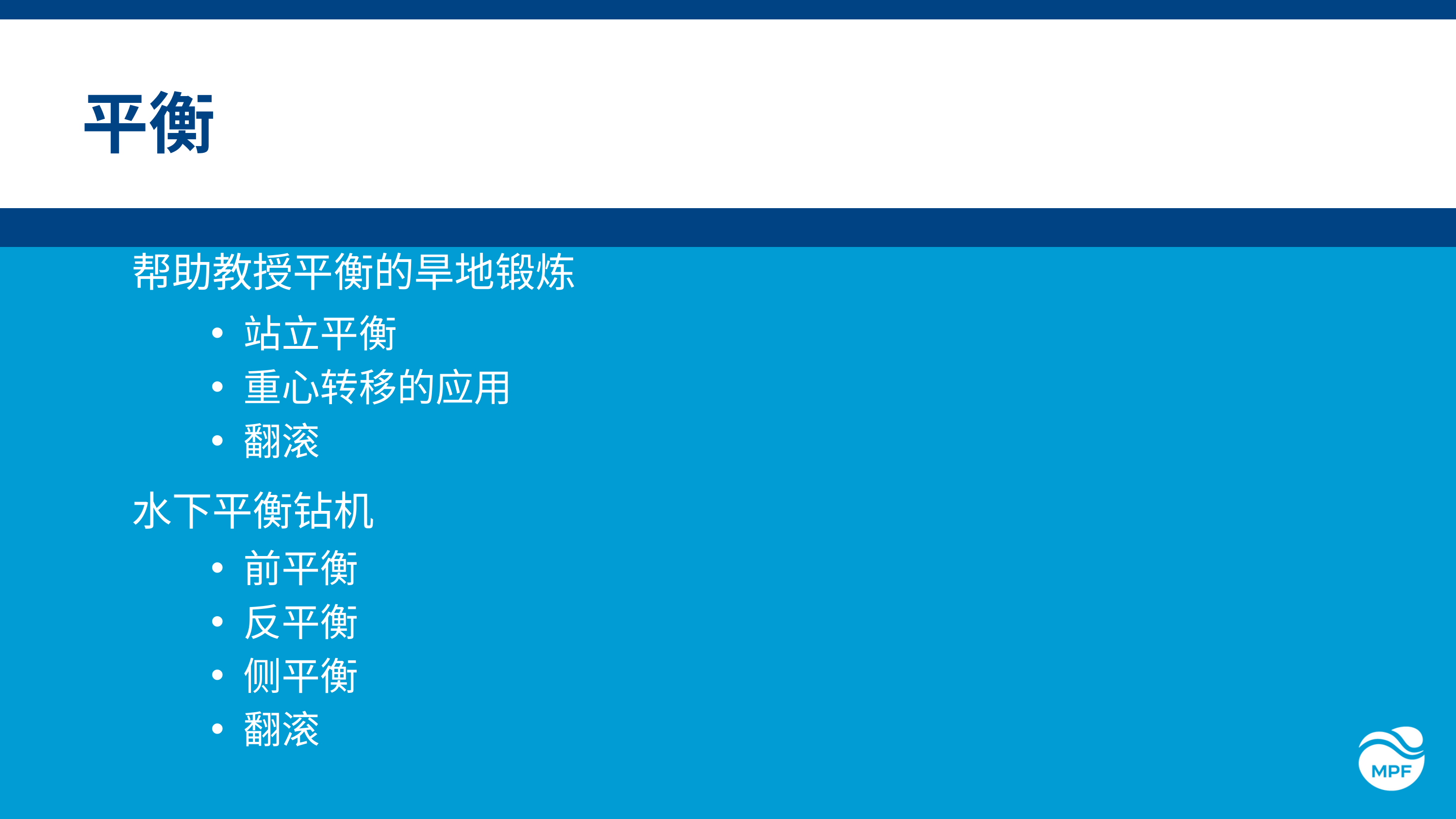

平衡

帮助教授平衡的旱地锻炼
站立平衡
重心转移的应用
翻滚
水下平衡钻机
前平衡
反平衡
侧平衡
翻滚